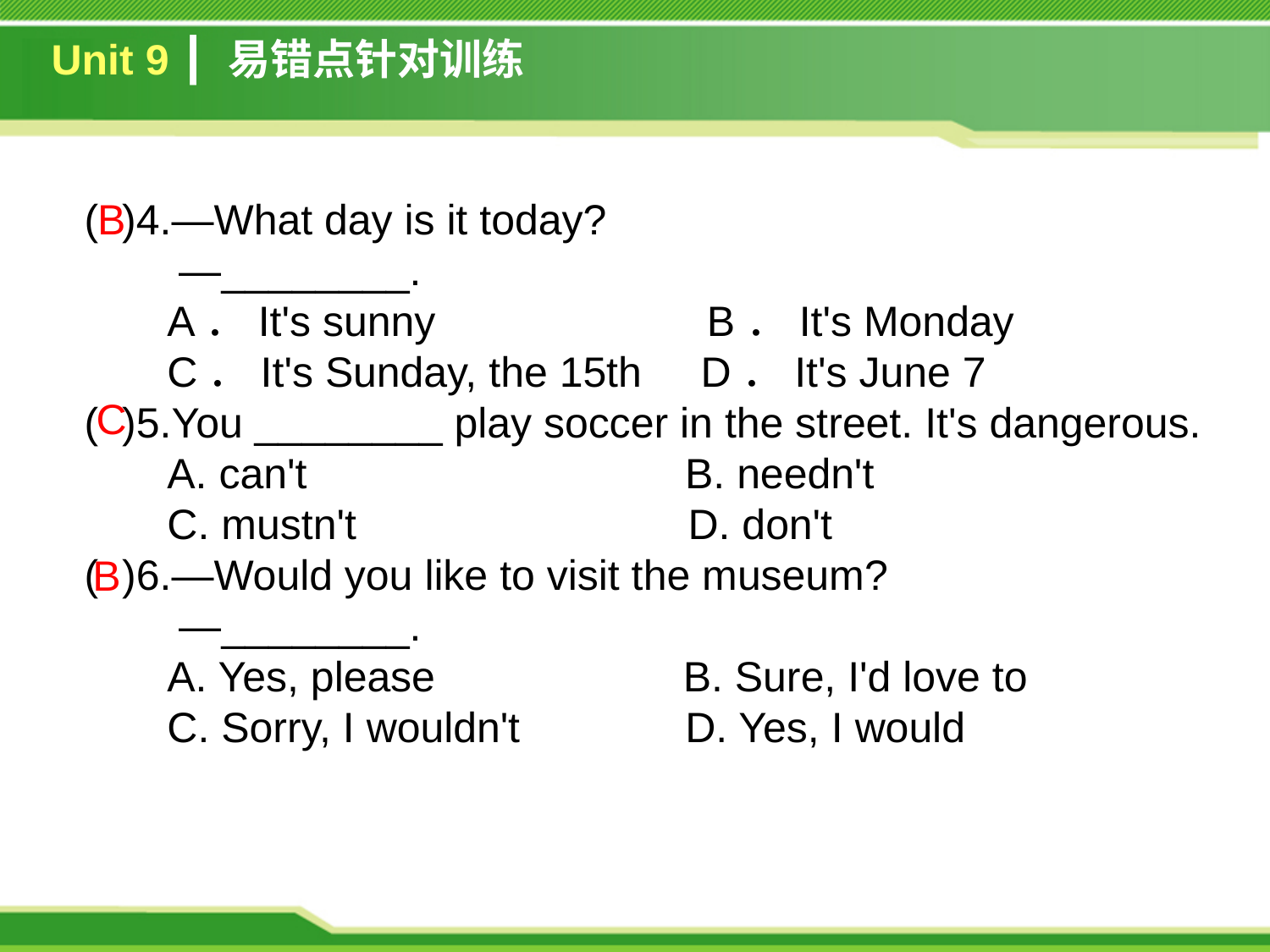

Unit 9 ┃ 易错点针对训练
(  )4.—What day is it today?
        —________.
       A．It's sunny                       B．It's Monday
       C．It's Sunday, the 15th     D．It's June 7
(  )5.You ________ play soccer in the street. It's dangerous.
       A. can't		           B. needn't
       C. mustn't	                      D. don't
(  )6.—Would you like to visit the museum?
        —________.
       A. Yes, please                     B. Sure, I'd love to
       C. Sorry, I wouldn't              D. Yes, I would
B
C
 B